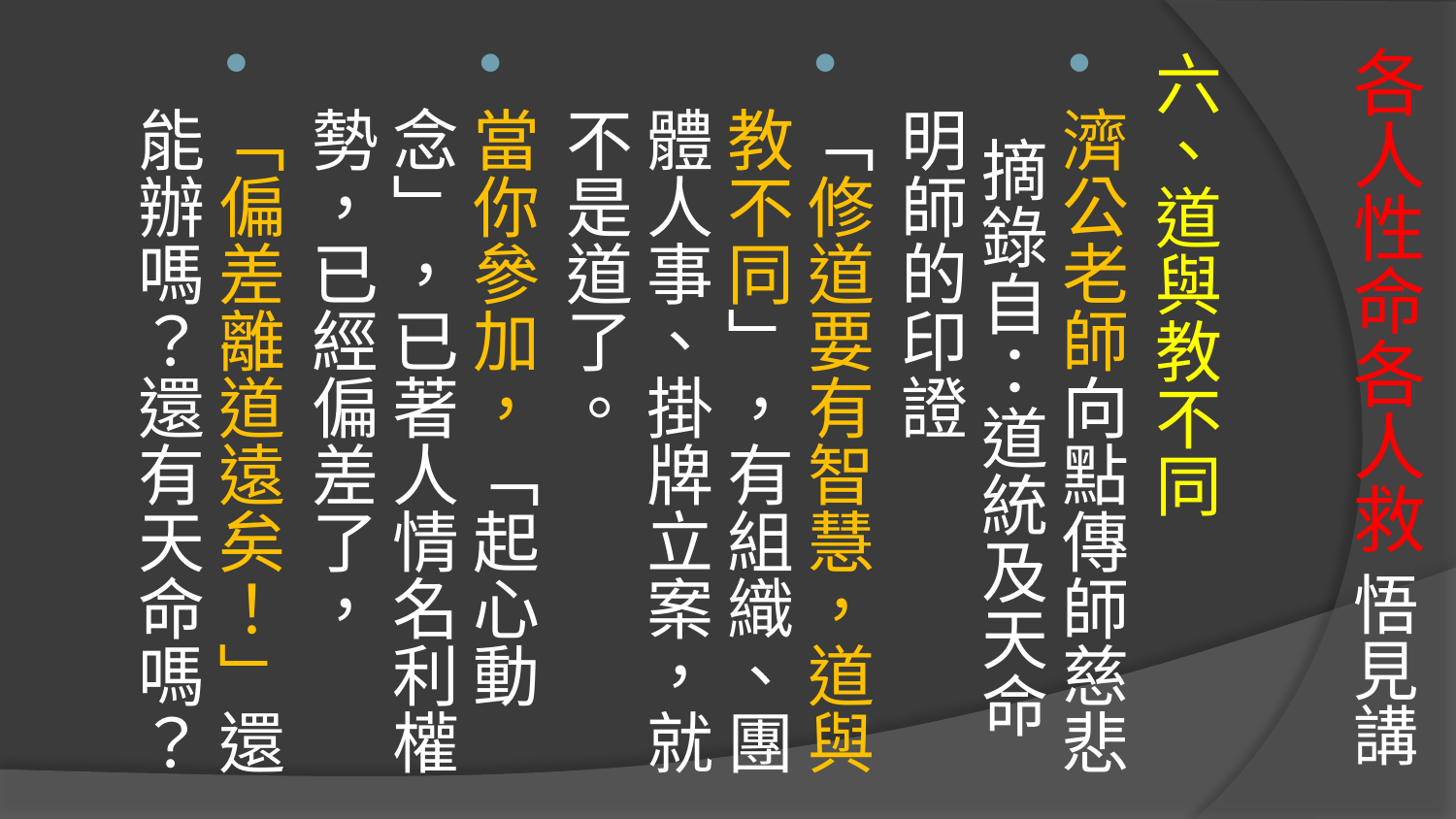

# 各人性命各人救 悟見講
六、道與教不同
濟公老師向點傳師慈悲  摘錄自：道統及天命明師的印證
「修道要有智慧，道與教不同」，有組織、團體人事、掛牌立案，就不是道了。
當你參加，「起心動念」，已著人情名利權勢，已經偏差了，
「偏差離道遠矣！」還能辦嗎？還有天命嗎？